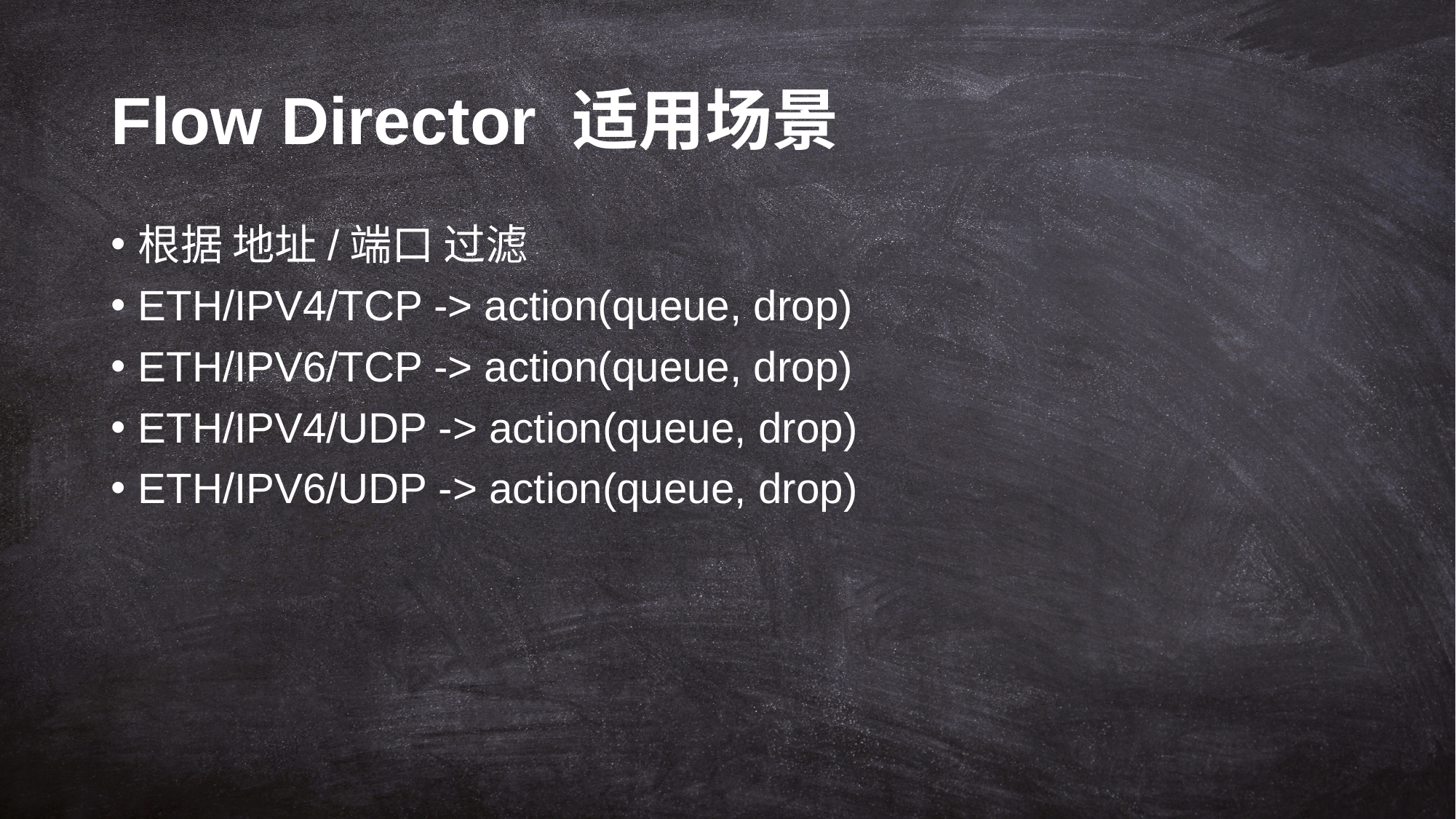

# Flow Director 适用场景
根据 地址/端口 过滤
ETH/IPV4/TCP -> action(queue, drop)
ETH/IPV6/TCP -> action(queue, drop)
ETH/IPV4/UDP -> action(queue, drop)
ETH/IPV6/UDP -> action(queue, drop)